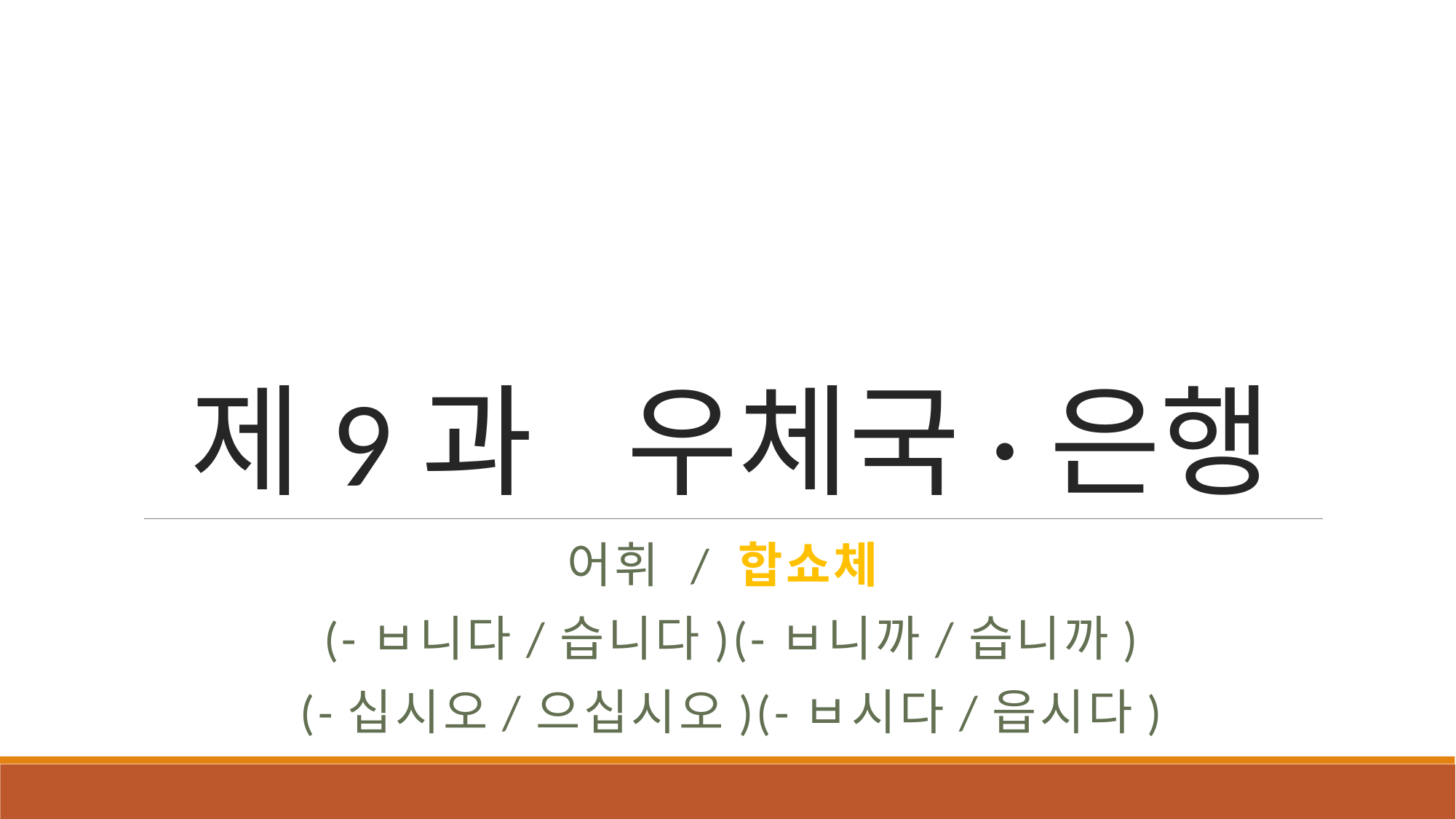

# 제9과 	우체국·은행
어휘 / 합쇼체
(-ㅂ니다/습니다)(-ㅂ니까/습니까)
(-십시오/으십시오)(-ㅂ시다/읍시다)